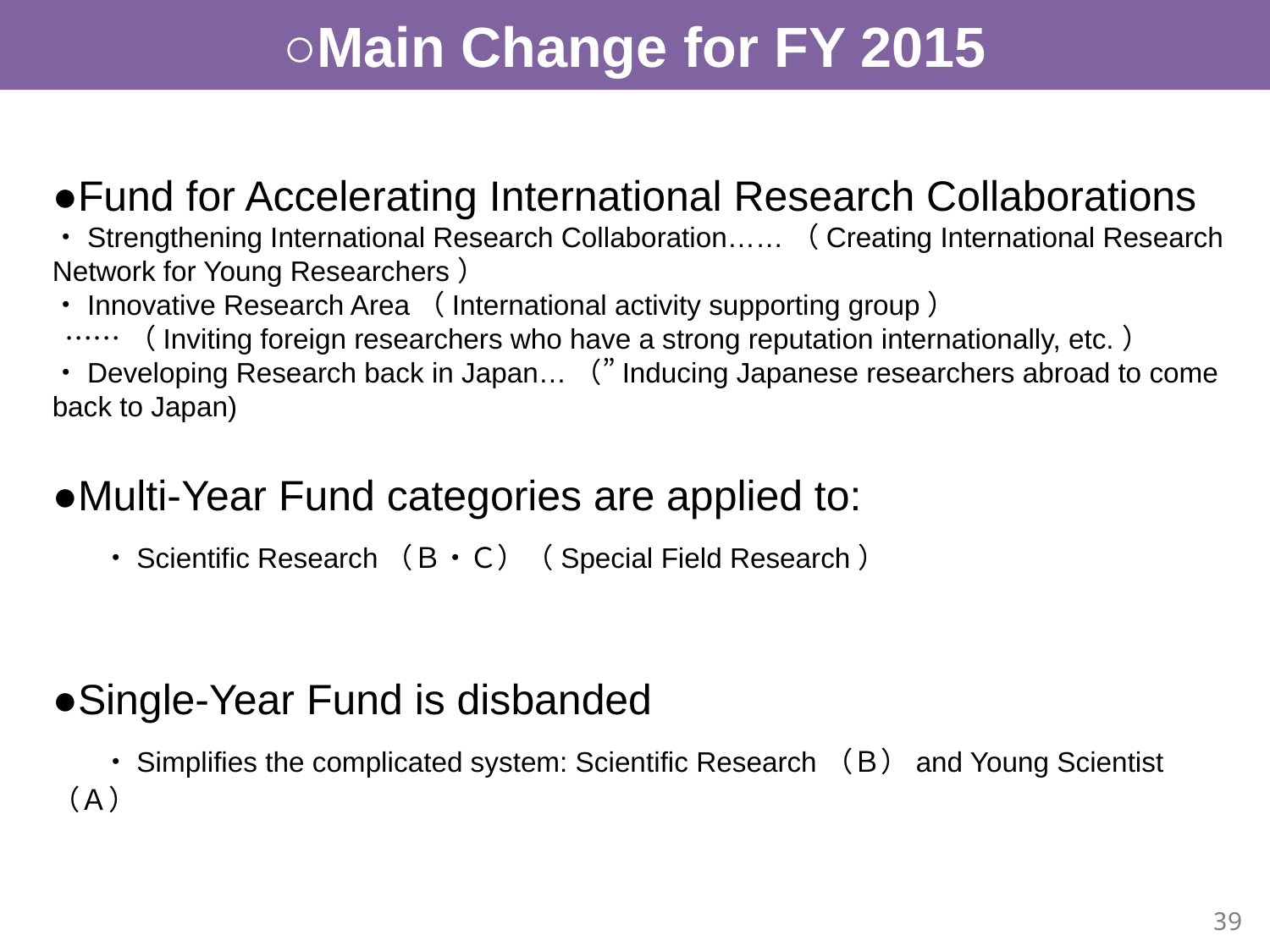

○Main Change for FY 2015
●Fund for Accelerating International Research Collaborations
・Strengthening International Research Collaboration……（Creating International Research Network for Young Researchers）
・Innovative Research Area（International activity supporting group）
  ……（Inviting foreign researchers who have a strong reputation internationally, etc.）
・Developing Research back in Japan…（”Inducing Japanese researchers abroad to come back to Japan)
●Multi-Year Fund categories are applied to:
　・Scientific Research（Ｂ・Ｃ）（Special Field Research）
●Single-Year Fund is disbanded
　・Simplifies the complicated system: Scientific Research（Ｂ）and Young Scientist（Ａ）
39